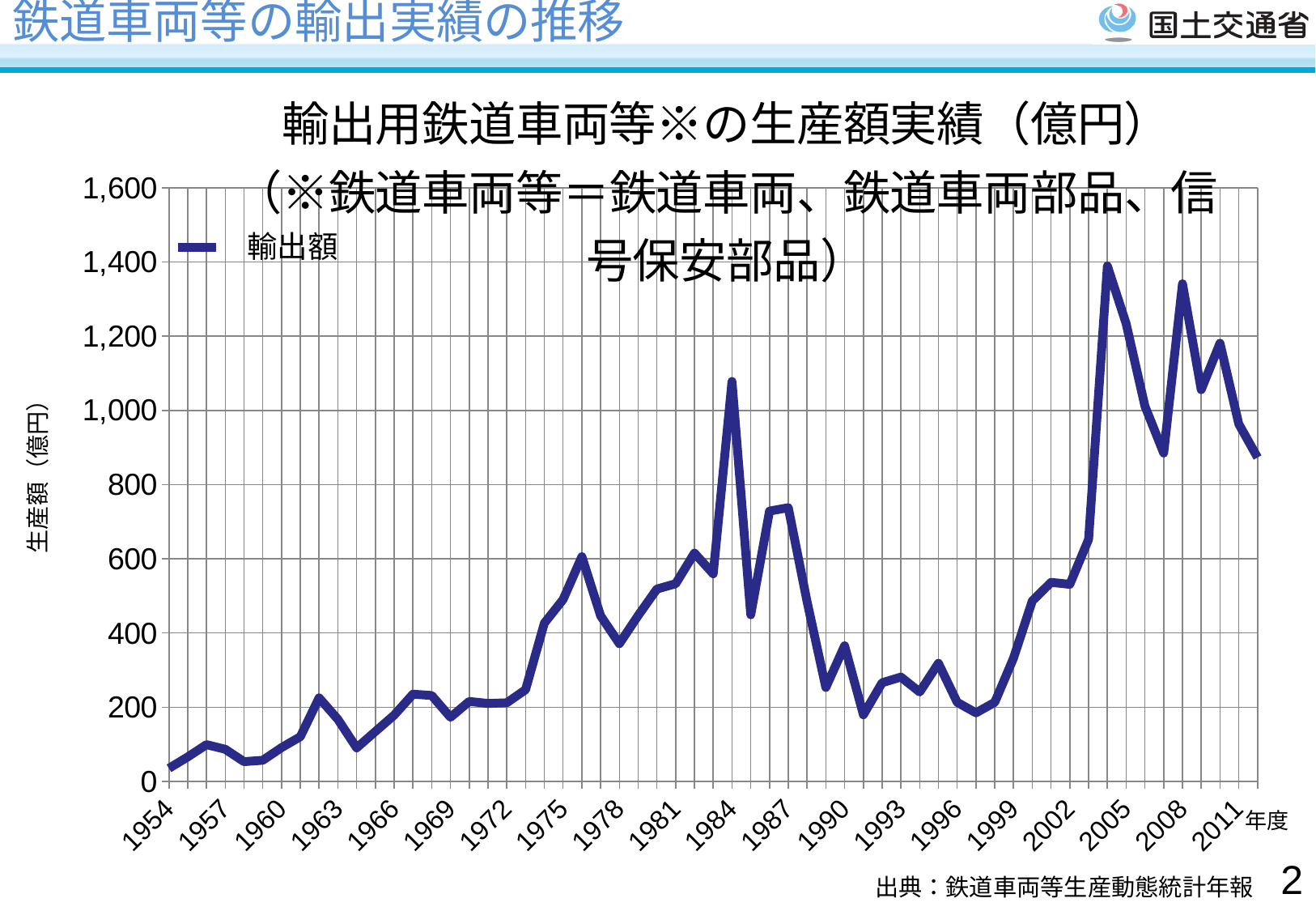

鉄道車両等の輸出実績の推移

### Chart: 輸出用鉄道車両等※の生産額実績（億円）
（※鉄道車両等＝鉄道車両、鉄道車両部品、信号保安部品）

| Category |   輸出額 |
|---|---|
| 1954 | 35.24447 |
| 1955 | 65.77194 |
| 1956 | 99.0586 |
| 1957 | 86.51207 |
| 1958 | 53.10407 |
| 1959 | 56.88932 |
| 1960 | 90.98796 |
| 1961 | 120.31928 |
| 1962 | 225.11667 |
| 1963 | 167.27929 |
| 1964 | 90.25783 |
| 1965 | 134.49444 |
| 1966 | 178.57092 |
| 1967 | 234.94549 |
| 1968 | 231.58031 |
| 1969 | 172.78646 |
| 1970 | 215.35318 |
| 1971 | 210.02268 |
| 1972 | 211.80396 |
| 1973 | 247.1482 |
| 1974 | 426.51812 |
| 1975 | 489.99539 |
| 1976 | 605.59797 |
| 1977 | 445.98457 |
| 1978 | 371.13475 |
| 1979 | 447.04452 |
| 1980 | 518.22898 |
| 1981 | 532.69148 |
| 1982 | 615.18732 |
| 1983 | 559.36574 |
| 1984 | 1078.15502 |
| 1985 | 448.76317 |
| 1986 | 728.51912 |
| 1987 | 737.58681 |
| 1988 | 484.43109 |
| 1989 | 253.07492 |
| 1990 | 365.6112 |
| 1991 | 179.46458 |
| 1992 | 265.83167 |
| 1993 | 281.09952 |
| 1994 | 240.76035 |
| 1995 | 318.30067 |
| 1996 | 212.97054 |
| 1997 | 184.70208 |
| 1998 | 213.09924 |
| 1999 | 332.17941 |
| 2000 | 486.44867 |
| 2001 | 536.32941 |
| 2002 | 531.03824 |
| 2003 | 652.33821 |
| 2004 | 1389.27637 |
| 2005 | 1233.3895 |
| 2006 | 1011.53479 |
| 2007 | 884.8725 |
| 2008 | 1341.25024 |
| 2009 | 1055.66338 |
| 2010 | 1180.97535 |
| 2011 | 963.3215 |
| 2012 | 872.88825 |
生産額（億円）
年度
2
出典：鉄道車両等生産動態統計年報